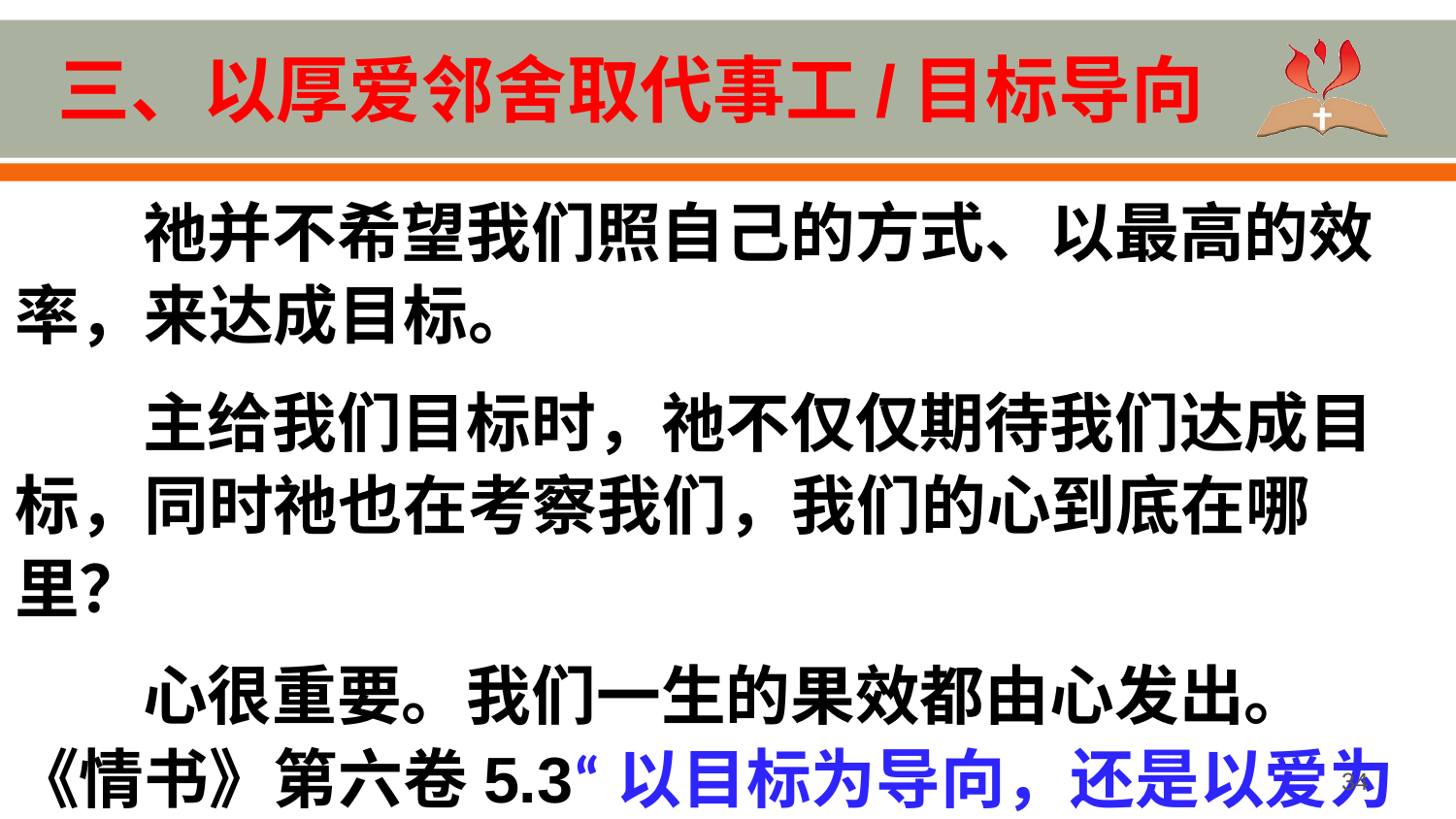

# 三、以厚爱邻舍取代事工/目标导向
祂并不希望我们照自己的方式、以最高的效率，来达成目标。
主给我们目标时，祂不仅仅期待我们达成目标，同时祂也在考察我们，我们的心到底在哪里？
心很重要。我们一生的果效都由心发出。     《情书》第六卷5.3“以目标为导向，还是以爱为导向”中有一段话：

34